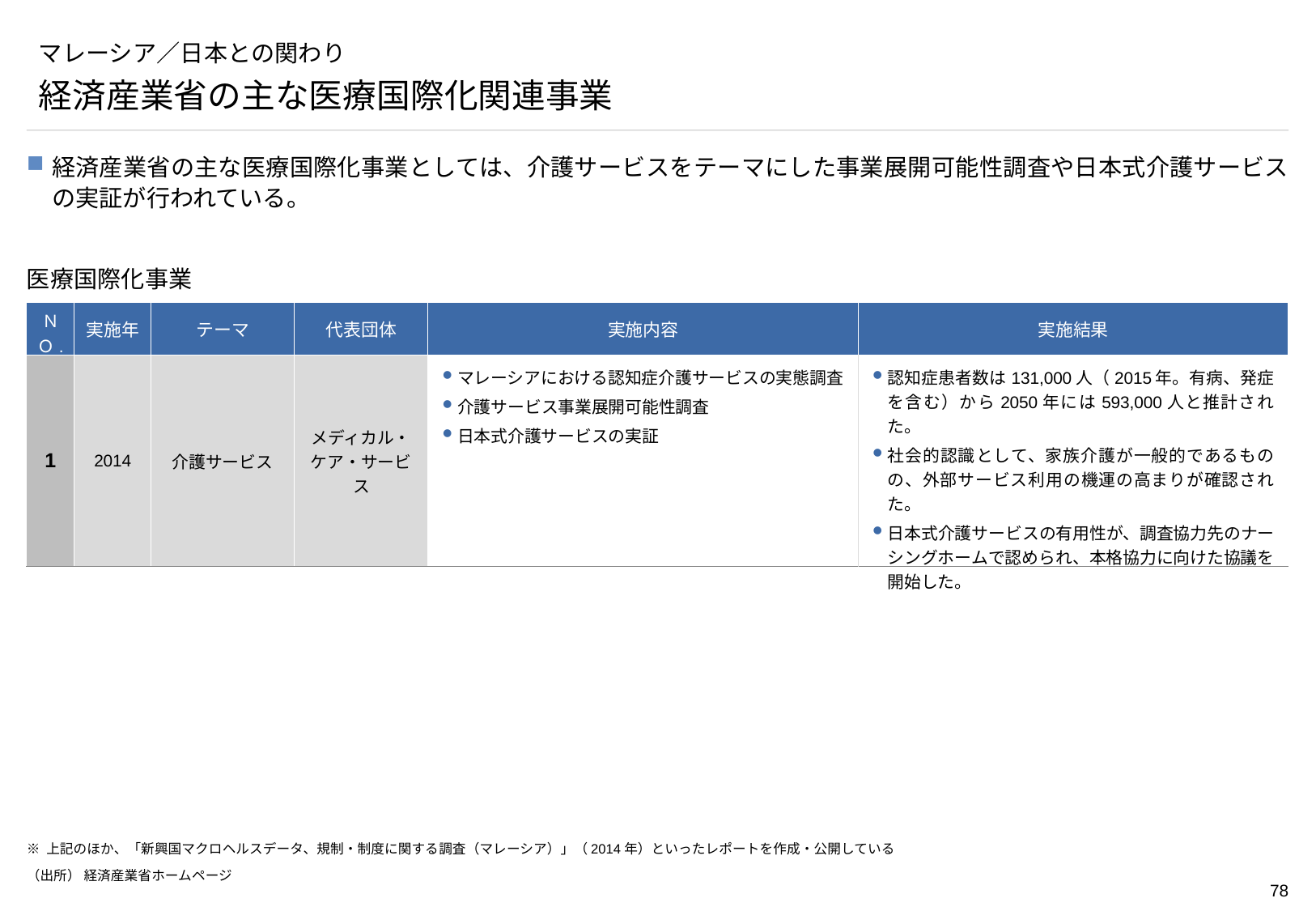

# マレーシア／日本との関わり
経済産業省の主な医療国際化関連事業
経済産業省の主な医療国際化事業としては、介護サービスをテーマにした事業展開可能性調査や日本式介護サービスの実証が行われている。
医療国際化事業
| ＮＯ. | 実施年 | テーマ | 代表団体 | 実施内容 | 実施結果 |
| --- | --- | --- | --- | --- | --- |
| 1 | 2014 | 介護サービス | メディカル・ ケア・サービス | マレーシアにおける認知症介護サービスの実態調査 介護サービス事業展開可能性調査 日本式介護サービスの実証 | 認知症患者数は131,000人（2015年。有病、発症を含む）から2050年には593,000人と推計された。 社会的認識として、家族介護が一般的であるものの、外部サービス利用の機運の高まりが確認された。 日本式介護サービスの有用性が、調査協力先のナーシングホームで認められ、本格協力に向けた協議を開始した。 |
※ 上記のほか、「新興国マクロヘルスデータ、規制・制度に関する調査（マレーシア）」（2014年）といったレポートを作成・公開している
（出所） 経済産業省ホームページ